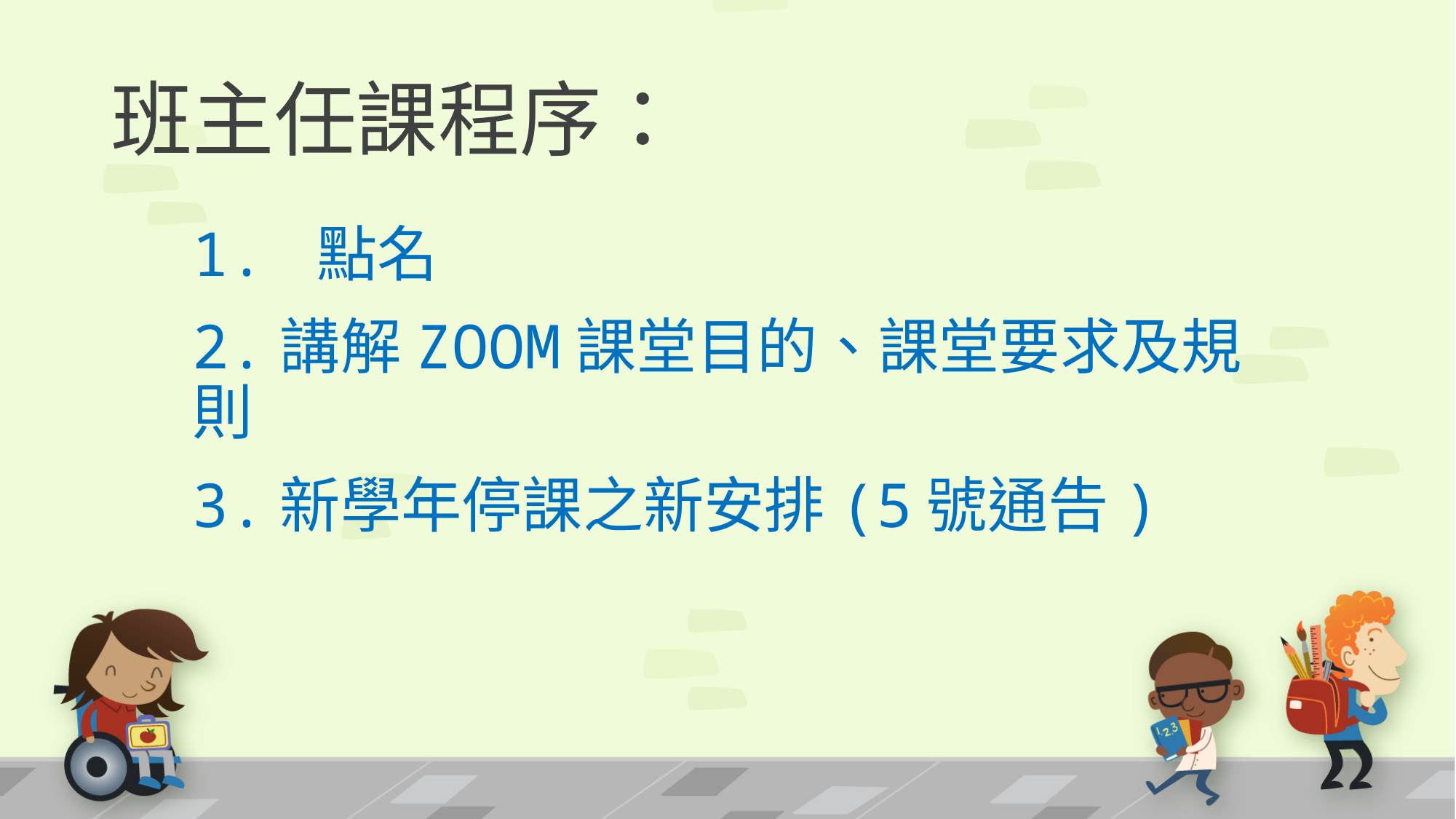

# 班主任課程序：
1. 點名
2.講解ZOOM課堂目的、課堂要求及規則
3.新學年停課之新安排(5號通告)